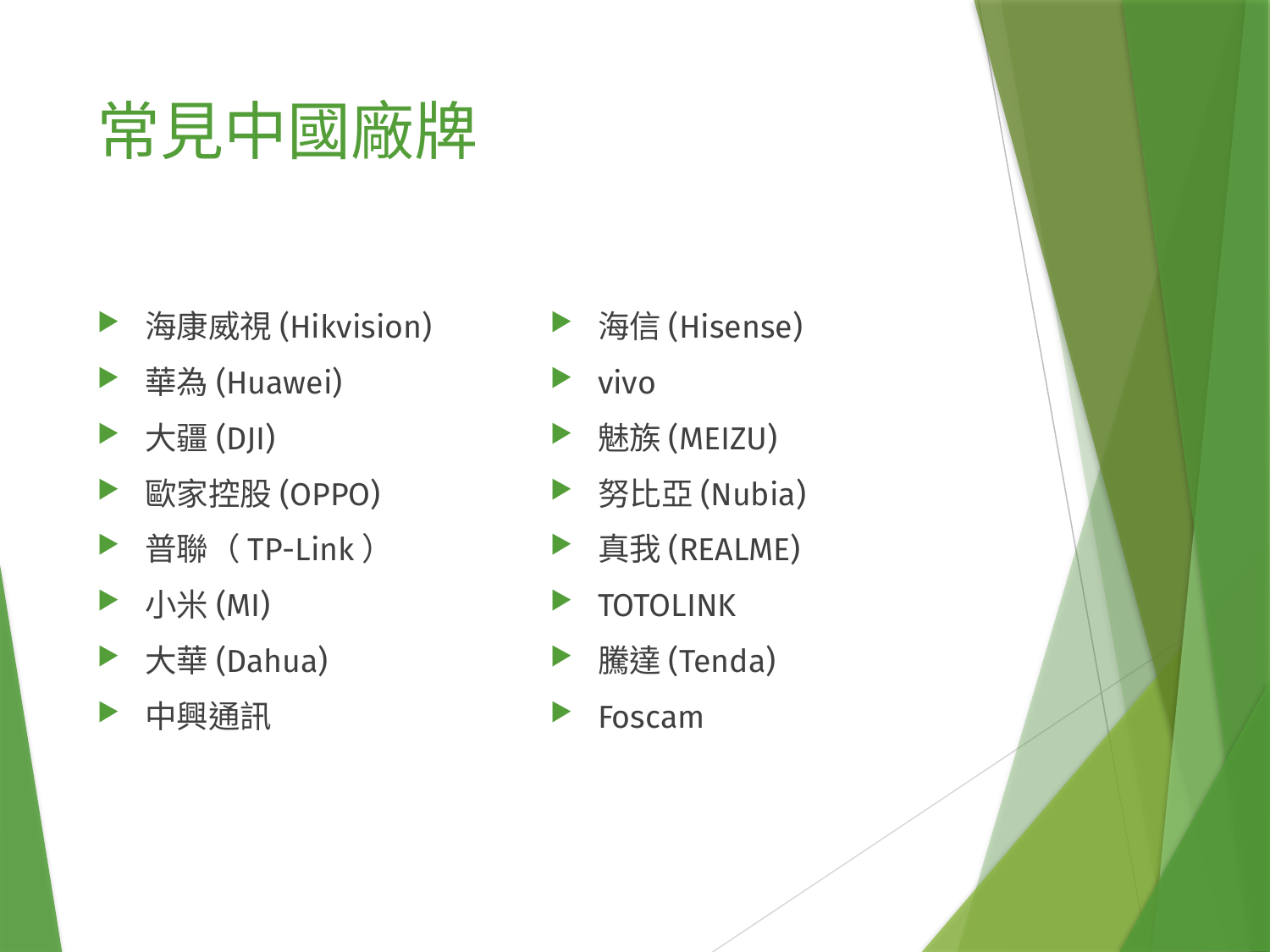

# 常見中國廠牌
海康威視(Hikvision)
華為(Huawei)
大疆(DJI)
歐家控股(OPPO)
普聯（TP-Link）
小米(MI)
大華(Dahua)
中興通訊

海信(Hisense)
vivo
魅族(MEIZU)
努比亞(Nubia)
真我(REALME)
TOTOLINK
騰達(Tenda)
Foscam